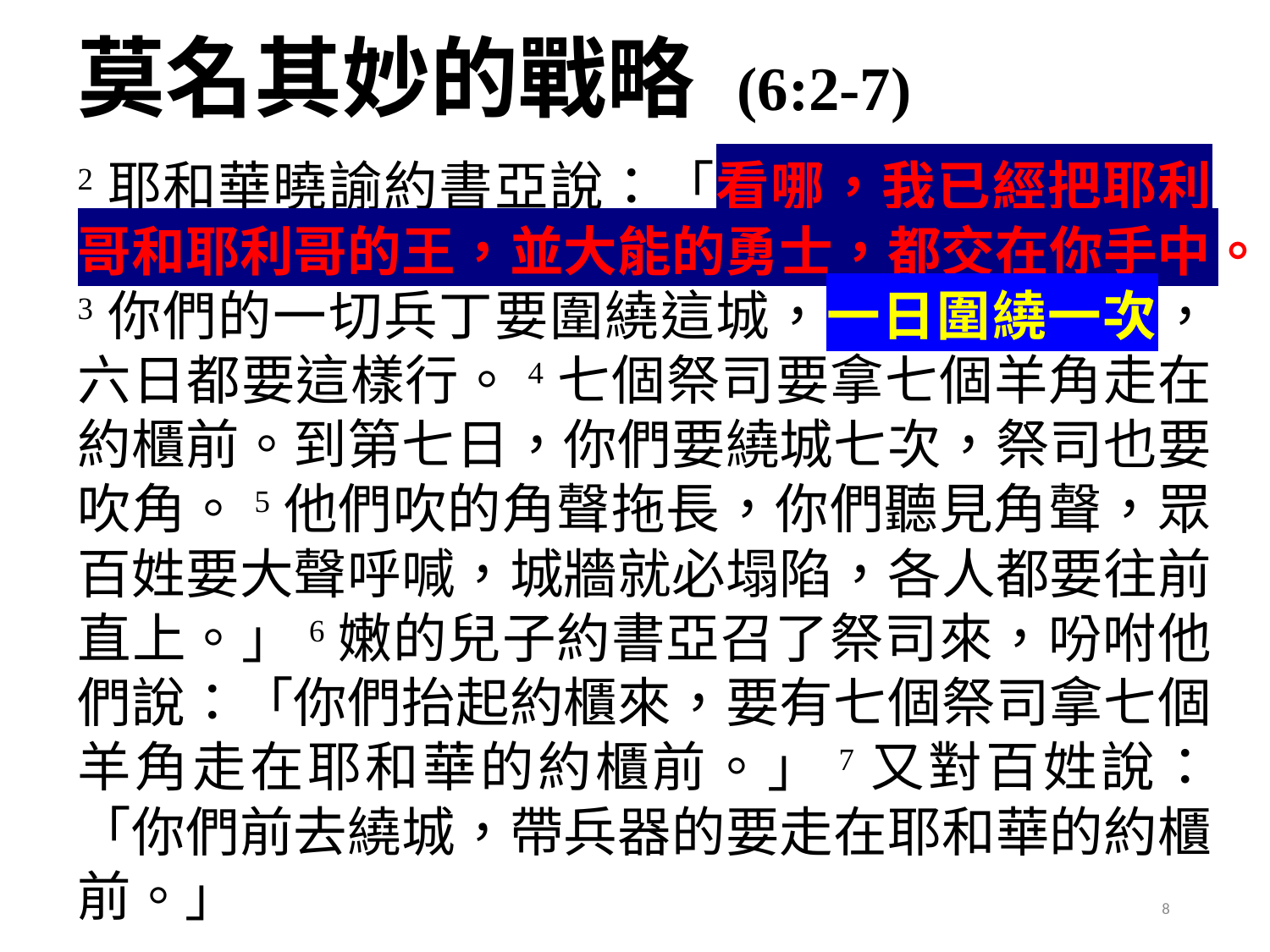

# 莫名其妙的戰略 (6:2-7)
2耶和華曉諭約書亞說：「看哪，我已經把耶利哥和耶利哥的王，並大能的勇士，都交在你手中。3你們的一切兵丁要圍繞這城，一日圍繞一次，六日都要這樣行。4七個祭司要拿七個羊角走在約櫃前。到第七日，你們要繞城七次，祭司也要吹角。5他們吹的角聲拖長，你們聽見角聲，眾百姓要大聲呼喊，城牆就必塌陷，各人都要往前直上。」6嫩的兒子約書亞召了祭司來，吩咐他們說：「你們抬起約櫃來，要有七個祭司拿七個羊角走在耶和華的約櫃前。」7又對百姓說：「你們前去繞城，帶兵器的要走在耶和華的約櫃前。」
8